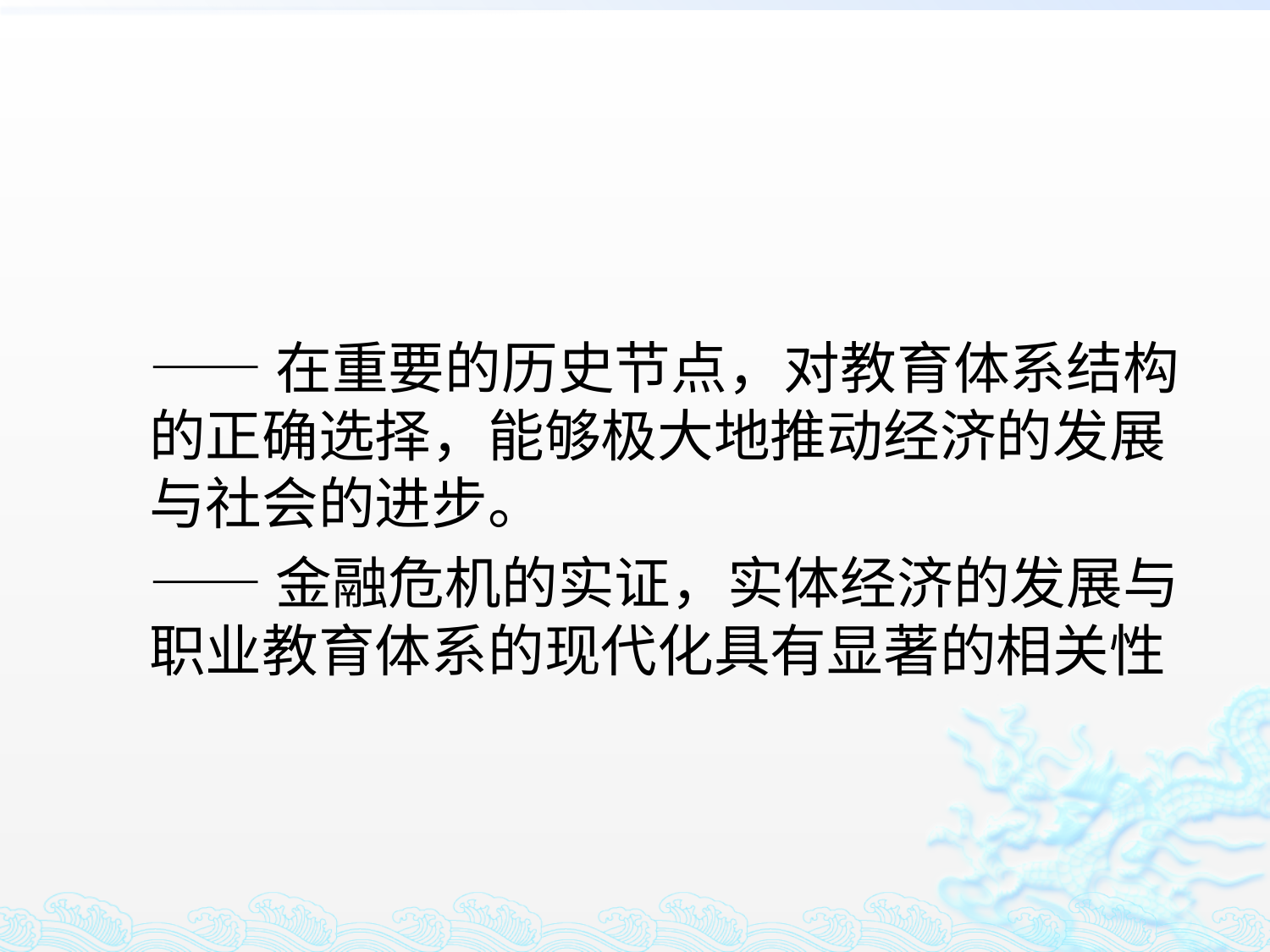

#

——在重要的历史节点，对教育体系结构的正确选择，能够极大地推动经济的发展与社会的进步。
——金融危机的实证，实体经济的发展与职业教育体系的现代化具有显著的相关性